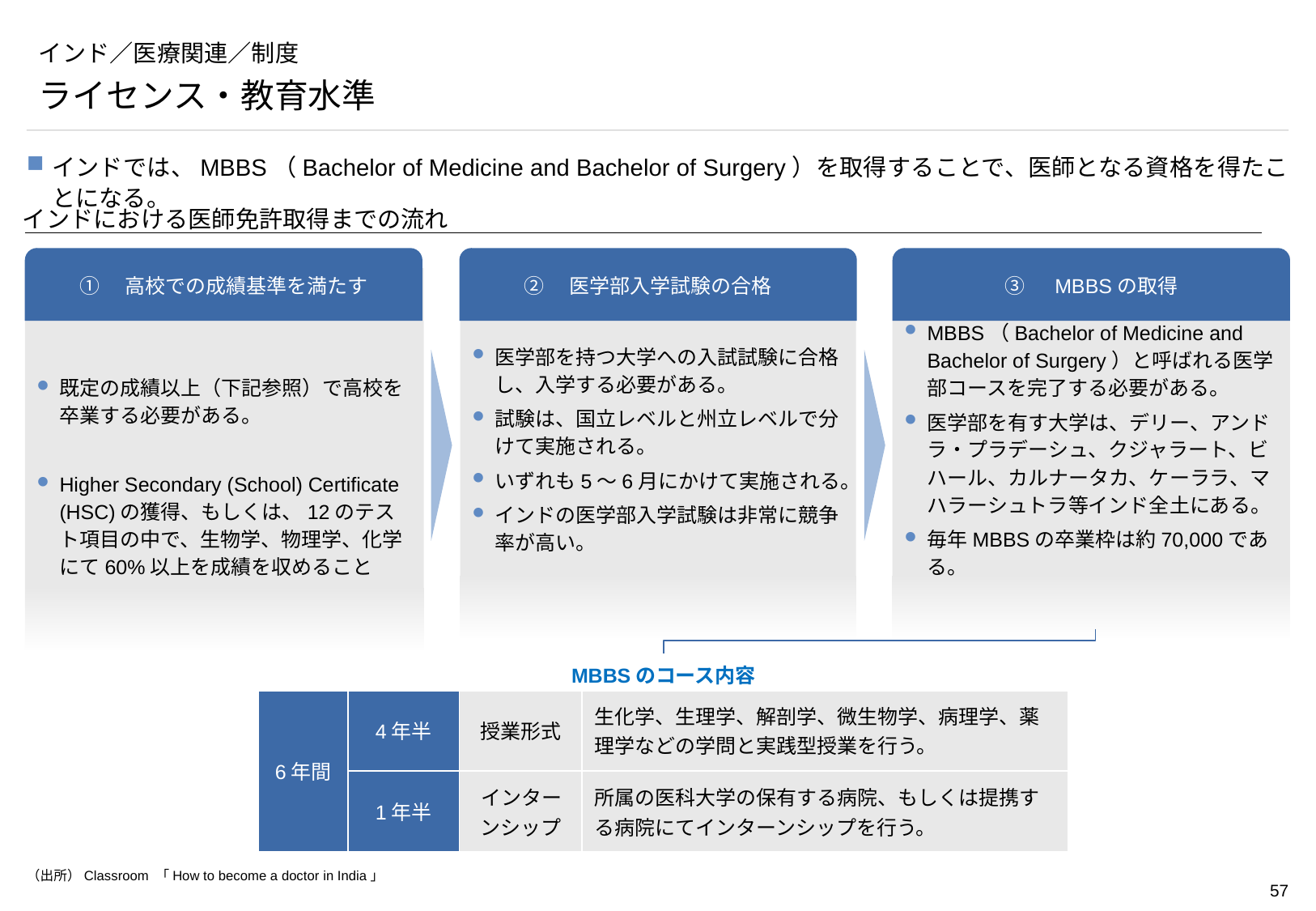

# インド／医療関連／制度
ライセンス・教育水準
インドでは、MBBS（Bachelor of Medicine and Bachelor of Surgery）を取得することで、医師となる資格を得たことになる。
インドにおける医師免許取得までの流れ
①　高校での成績基準を満たす
②　医学部入学試験の合格
医学部を持つ大学への入試試験に合格し、入学する必要がある。
試験は、国立レベルと州立レベルで分けて実施される。
いずれも5～6月にかけて実施される。
インドの医学部入学試験は非常に競争率が高い。
③　MBBSの取得
MBBS（Bachelor of Medicine and Bachelor of Surgery）と呼ばれる医学部コースを完了する必要がある。
医学部を有す大学は、デリー、アンドラ・プラデーシュ、クジャラート、ビハール、カルナータカ、ケーララ、マハラーシュトラ等インド全土にある。
毎年MBBSの卒業枠は約70,000である。

既定の成績以上（下記参照）で高校を卒業する必要がある。

Higher Secondary (School) Certificate (HSC)の獲得、もしくは、12のテスト項目の中で、生物学、物理学、化学にて60%以上を成績を収めること

| MBBSのコース内容 |  |  |  |
| --- | --- | --- | --- |
| 6年間 | 4年半 | 授業形式 | 生化学、生理学、解剖学、微生物学、病理学、薬理学などの学問と実践型授業を行う。 |
|  | 1年半 | インターンシップ | 所属の医科大学の保有する病院、もしくは提携する病院にてインターンシップを行う。 |
（出所）Classroom 「How to become a doctor in India」